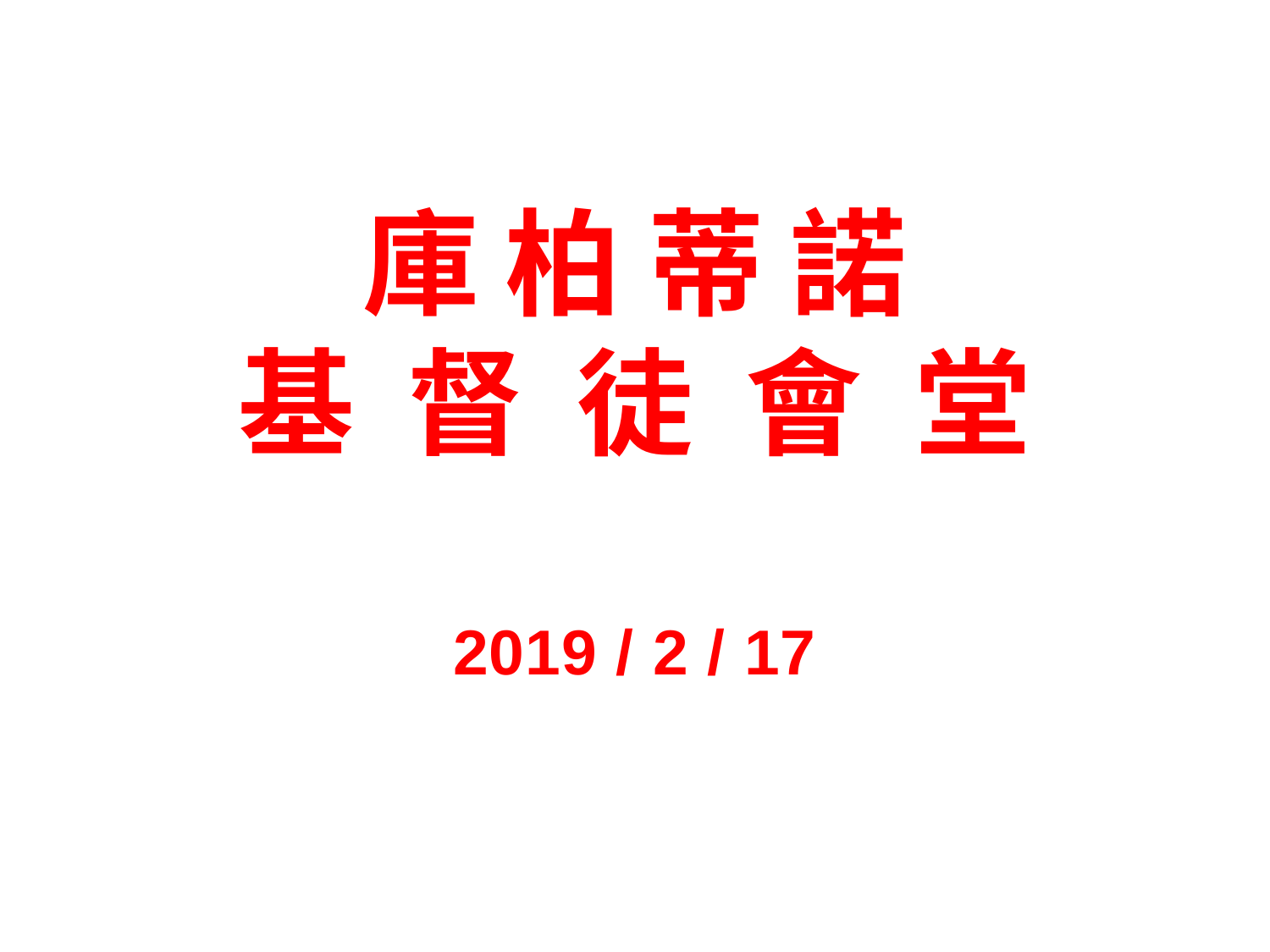

# 庫 柏 蒂 諾 基  督  徒  會  堂
2019 / 2 / 17